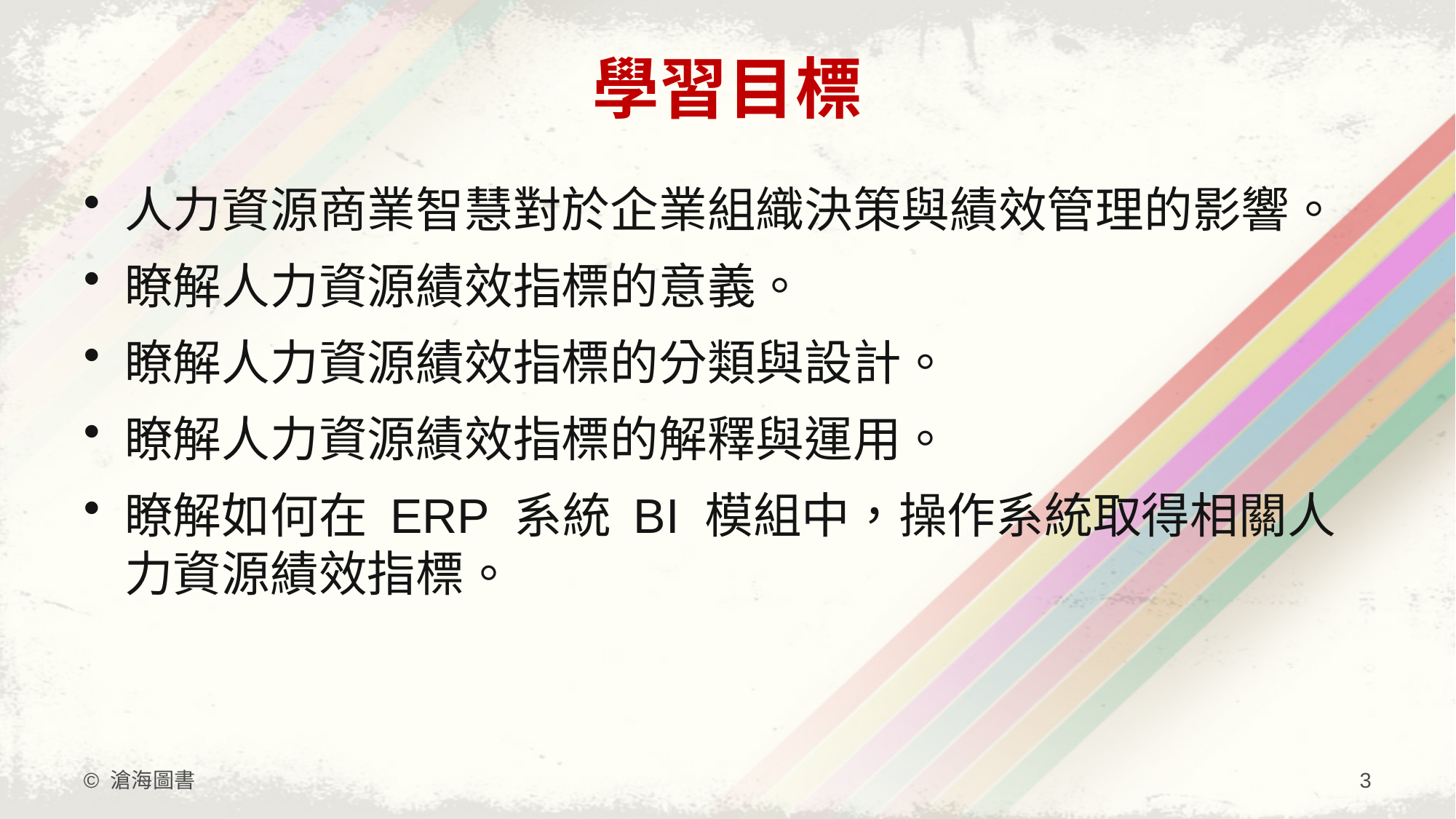

# 學習目標
人力資源商業智慧對於企業組織決策與績效管理的影響。
瞭解人力資源績效指標的意義。
瞭解人力資源績效指標的分類與設計。
瞭解人力資源績效指標的解釋與運用。
瞭解如何在 ERP 系統 BI 模組中，操作系統取得相關人力資源績效指標。
© 滄海圖書
3